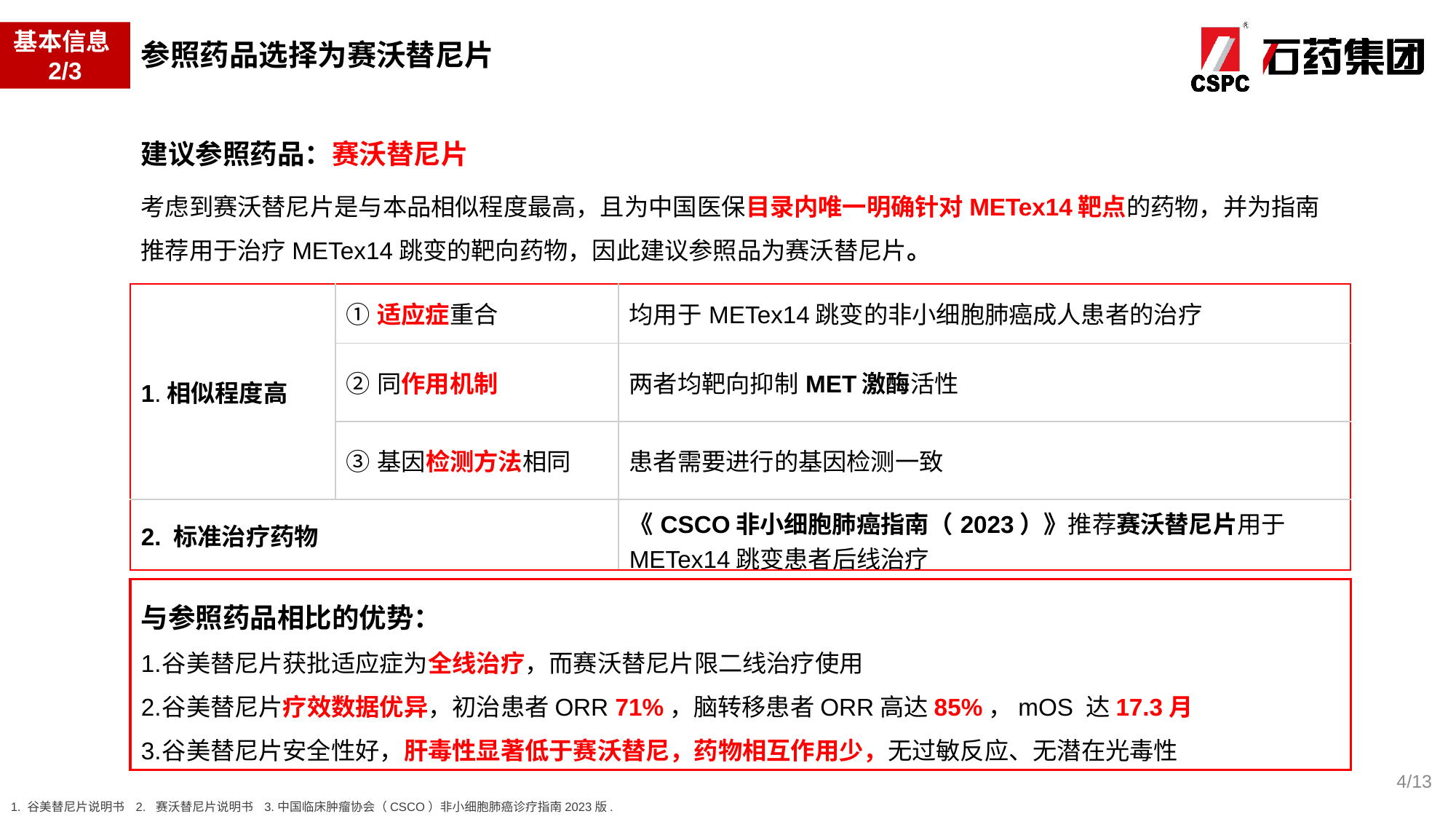

基本信息2/3
参照药品选择为赛沃替尼片
建议参照药品：赛沃替尼片
考虑到赛沃替尼片是与本品相似程度最高，且为中国医保目录内唯一明确针对METex14靶点的药物，并为指南推荐用于治疗METex14跳变的靶向药物，因此建议参照品为赛沃替尼片。
| 1.相似程度高 | ①适应症重合 | 均用于METex14跳变的非小细胞肺癌成人患者的治疗 |
| --- | --- | --- |
|  | ②同作用机制 | 两者均靶向抑制MET激酶活性 |
|  | ③基因检测方法相同 | 患者需要进行的基因检测一致 |
| 2. 标准治疗药物 | 3. 标准治疗药物 | 《CSCO非小细胞肺癌指南（2023）》推荐赛沃替尼片用于METex14跳变患者后线治疗 |
与参照药品相比的优势：
谷美替尼片获批适应症为全线治疗，而赛沃替尼片限二线治疗使用
谷美替尼片疗效数据优异，初治患者ORR 71%，脑转移患者ORR高达85%，mOS 达17.3月
谷美替尼片安全性好，肝毒性显著低于赛沃替尼，药物相互作用少，无过敏反应、无潜在光毒性
4/13
1. 谷美替尼片说明书   2.  赛沃替尼片说明书   3.中国临床肿瘤协会（CSCO）非小细胞肺癌诊疗指南2023版.